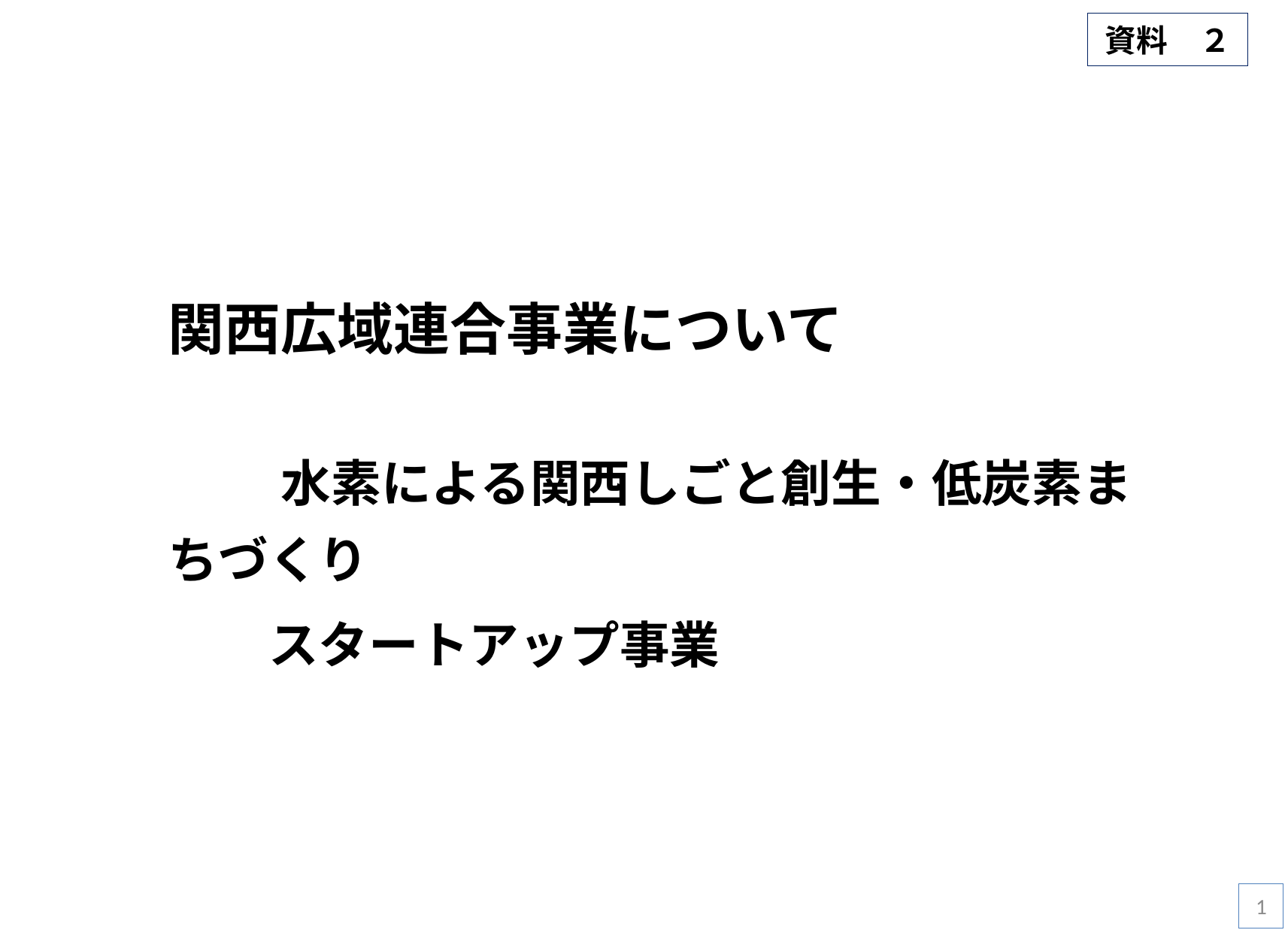

# 資料　２
関西広域連合事業について

　　水素による関西しごと創生・低炭素まちづくり
　　スタートアップ事業
1